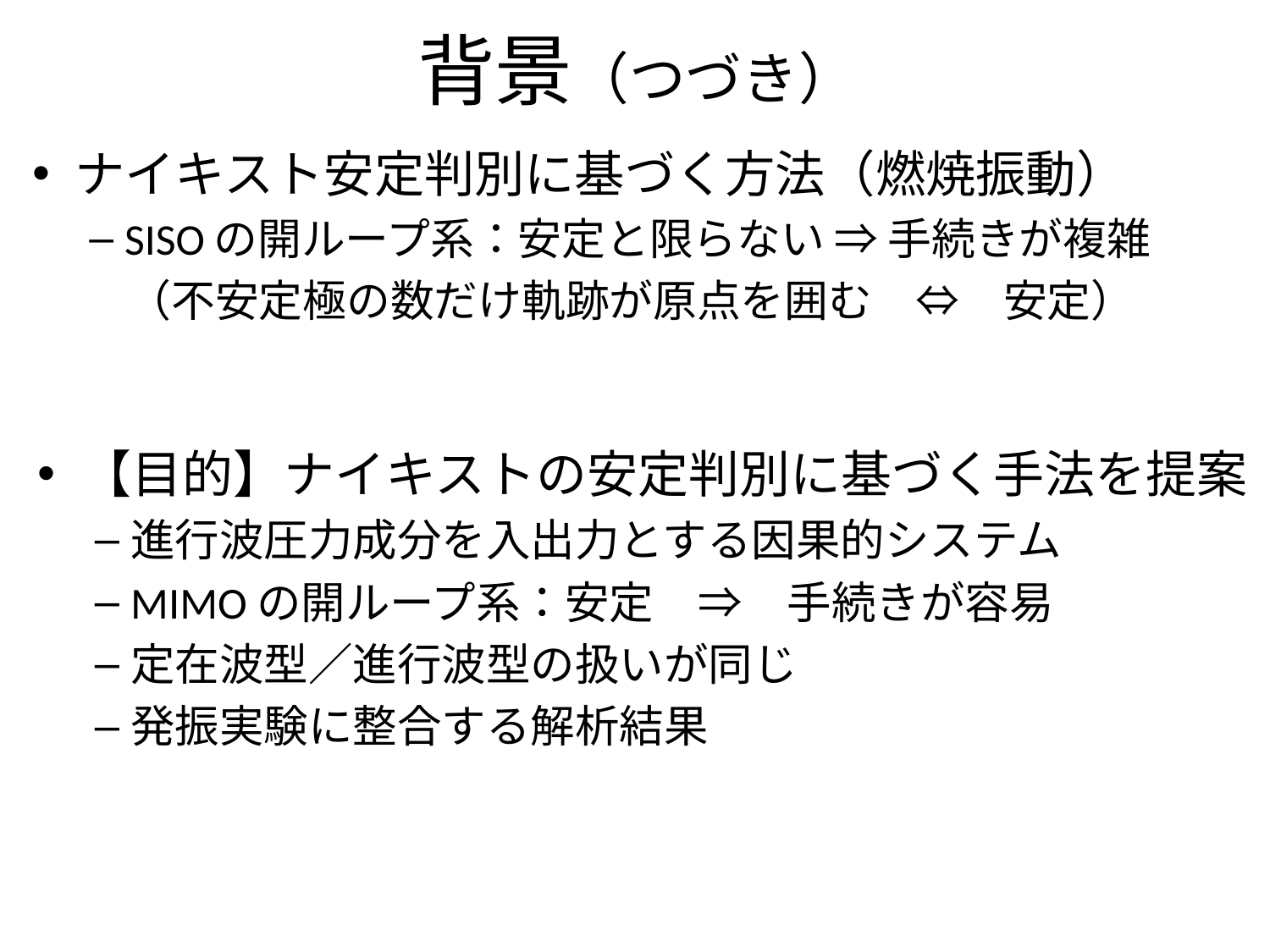

# 背景（つづき）
ナイキスト安定判別に基づく方法（燃焼振動）
SISOの開ループ系：安定と限らない ⇒ 手続きが複雑
   （不安定極の数だけ軌跡が原点を囲む　⇔　安定）
【目的】ナイキストの安定判別に基づく手法を提案
進行波圧力成分を入出力とする因果的システム
MIMOの開ループ系：安定　⇒　手続きが容易
定在波型／進行波型の扱いが同じ
発振実験に整合する解析結果